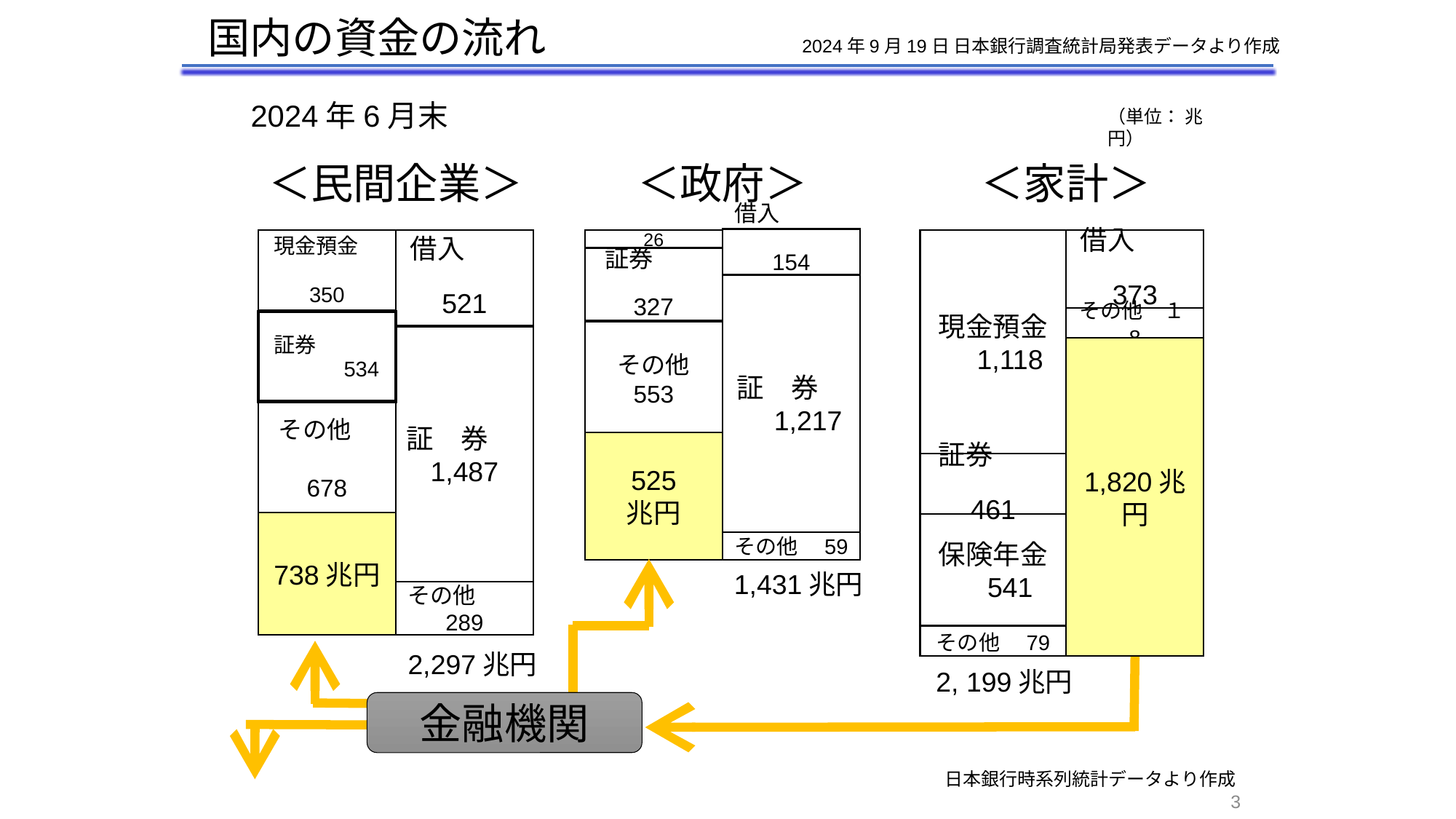

国内の資金の流れ
2024年9月19日 日本銀行調査統計局発表データより作成
2024年6月末
（単位： 兆円）
＜民間企業＞
＜政府＞
＜家計＞
借入
154
証券
327
26
借入　　　　　　373
現金預金
350
借入　　　　　　521
現金預金　1,118
証　券　　1,217
その他　１8
証券　　　　　　534
その他
553
証　券　1,487
1,820兆円
その他
678
525
兆円
証券
461
738兆円
保険年金　541
その他　59
1,431兆円
その他
289
その他　79
2,297兆円
2, 199兆円
金融機関
日本銀行時系列統計データより作成
3